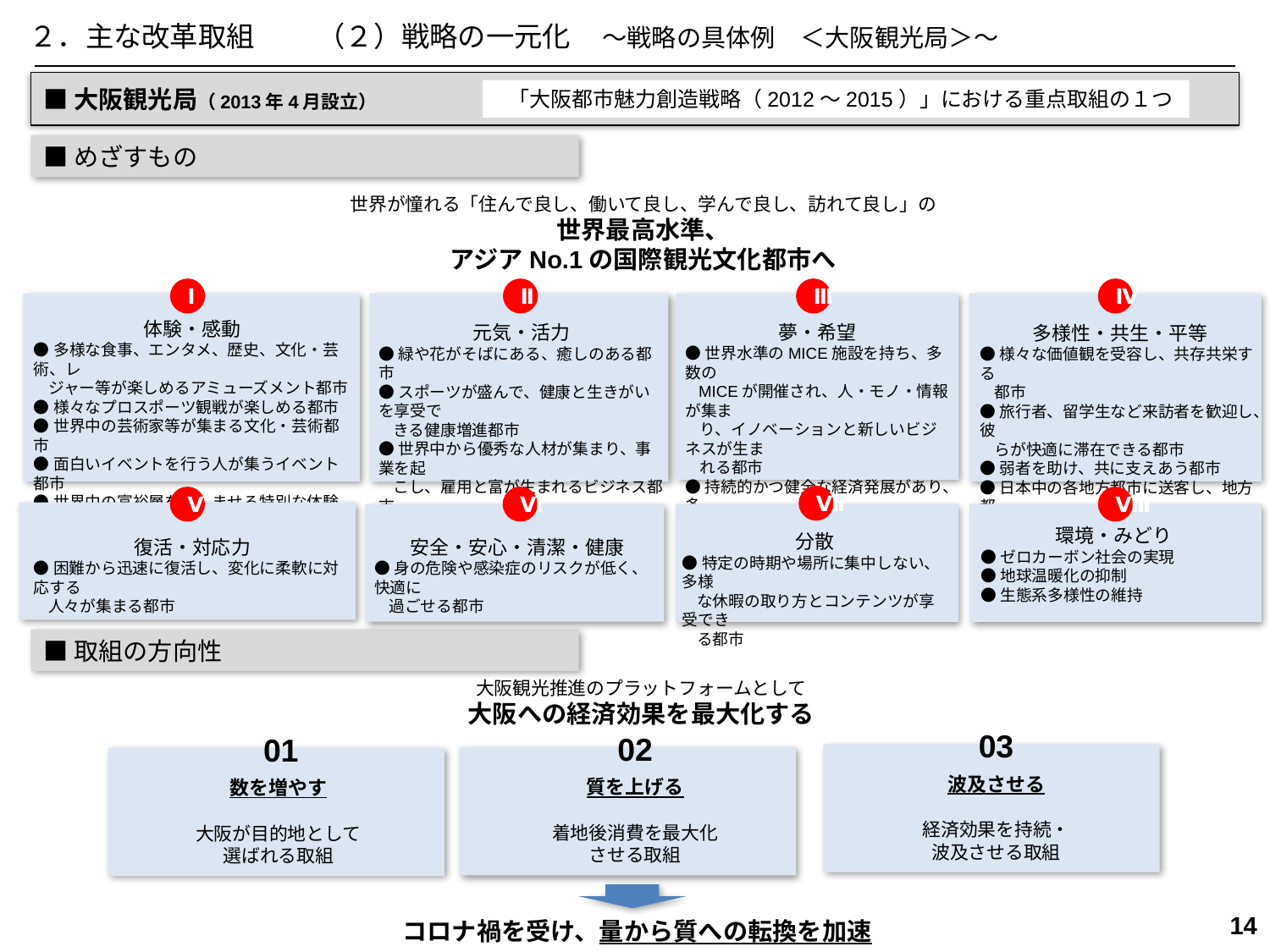

２．主な改革取組　　 （２）戦略の一元化　～戦略の具体例　＜大阪観光局＞～
■大阪観光局（2013年4月設立）
 「大阪都市魅力創造戦略（2012～2015）」における重点取組の１つ
■めざすもの
世界が憧れる「住んで良し、働いて良し、学んで良し、訪れて良し」の
世界最高水準、
アジアNo.1の国際観光文化都市へ
Ⅰ
Ⅱ
Ⅲ
Ⅳ

体験・感動
●多様な食事、エンタメ、歴史、文化・芸術、レ
   ジャー等が楽しめるアミューズメント都市
●様々なプロスポーツ観戦が楽しめる都市
●世界中の芸術家等が集まる文化・芸術都市
●面白いイベントを行う人が集うイベント都市
●世界中の富裕層を楽しませる特別な体験を提
   供する都市
夢・希望
●世界水準のMICE施設を持ち、多数の
   MICEが開催され、人・モノ・情報が集ま
   り、イノベーションと新しいビジネスが生ま
   れる都市
●持続的かつ健全な経済発展があり、多
   くの人が余暇を楽しめる都市
●再チャレンジを受け入れる都市
元気・活力
●緑や花がそばにある、癒しのある都市
●スポーツが盛んで、健康と生きがいを享受で
   きる健康増進都市
●世界中から優秀な人材が集まり、事業を起
   こし、雇用と富が生まれるビジネス都市
多様性・共生・平等
●様々な価値観を受容し、共存共栄する
   都市
●旅行者、留学生など来訪者を歓迎し、彼
   らが快適に滞在できる都市
●弱者を助け、共に支えあう都市
●日本中の各地方都市に送客し、地方都
   市とともに栄える都市
Ⅶ
Ⅴ
Ⅵ
Ⅷ

環境・みどり
●ゼロカーボン社会の実現
●地球温暖化の抑制
●生態系多様性の維持
分散
●特定の時期や場所に集中しない、多様
   な休暇の取り方とコンテンツが享受でき
   る都市
復活・対応力
●困難から迅速に復活し、変化に柔軟に対応する
   人々が集まる都市
安全・安心・清潔・健康
●身の危険や感染症のリスクが低く、快適に
   過ごせる都市
■取組の方向性
大阪観光推進のプラットフォームとして
大阪への経済効果を最大化する
03
02
01

波及させる

経済効果を持続・
波及させる取組
質を上げる

着地後消費を最大化
させる取組
数を増やす

大阪が目的地として
選ばれる取組

14
コロナ禍を受け、量から質への転換を加速